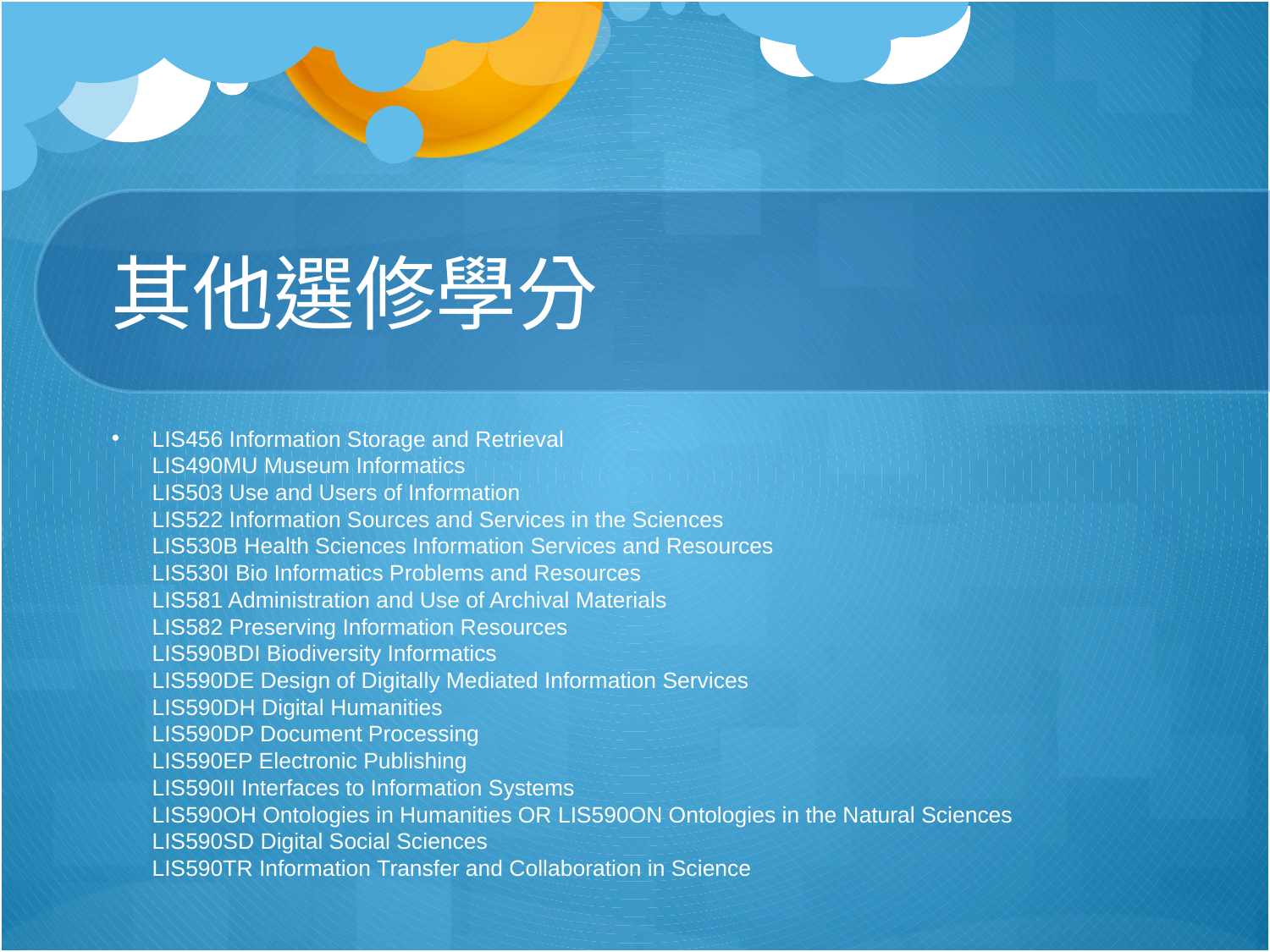

# 其他選修學分
LIS456 Information Storage and Retrieval
LIS490MU Museum Informatics
LIS503 Use and Users of Information
LIS522 Information Sources and Services in the Sciences
LIS530B Health Sciences Information Services and Resources
LIS530I Bio Informatics Problems and Resources
LIS581 Administration and Use of Archival Materials
LIS582 Preserving Information Resources
LIS590BDI Biodiversity Informatics
LIS590DE Design of Digitally Mediated Information Services
LIS590DH Digital Humanities
LIS590DP Document Processing
LIS590EP Electronic Publishing
LIS590II Interfaces to Information Systems
LIS590OH Ontologies in Humanities OR LIS590ON Ontologies in the Natural Sciences
LIS590SD Digital Social Sciences
LIS590TR Information Transfer and Collaboration in Science